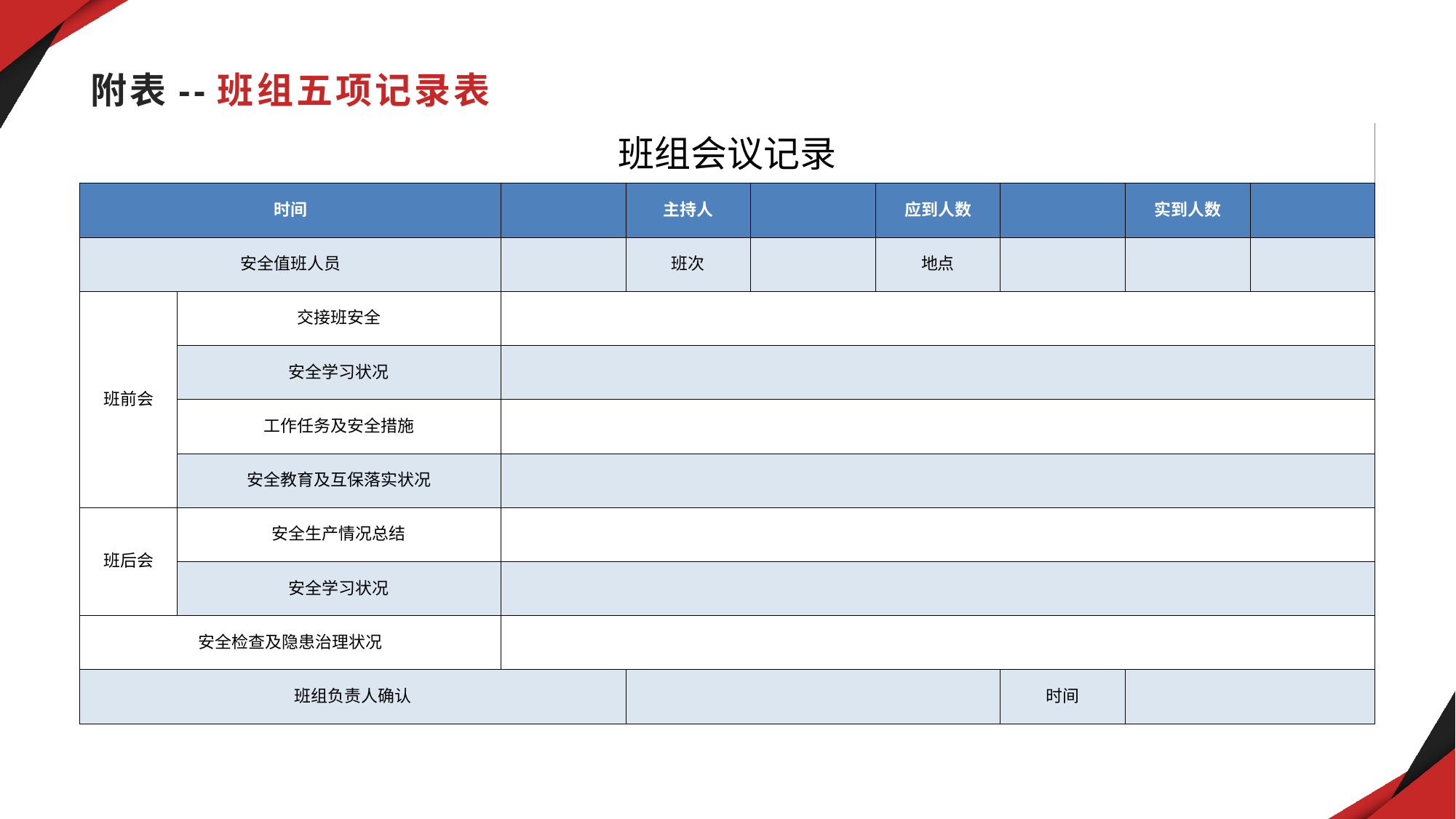

# 附表--班组五项记录表
| 班组会议记录 |  |  |  |  |  |  |  |  |
| --- | --- | --- | --- | --- | --- | --- | --- | --- |
| 时间 |  |  | 主持人 |  | 应到人数 |  | 实到人数 |  |
| 安全值班人员 |  |  | 班次 |  | 地点 |  |  |  |
| 班前会 | 交接班安全 |  |  |  |  |  |  |  |
|  | 安全学习状况 |  |  |  |  |  |  |  |
|  | 工作任务及安全措施 |  |  |  |  |  |  |  |
|  | 安全教育及互保落实状况 |  |  |  |  |  |  |  |
| 班后会 | 安全生产情况总结 |  |  |  |  |  |  |  |
|  | 安全学习状况 |  |  |  |  |  |  |  |
| 安全检查及隐患治理状况 |  |  |  |  |  |  |  |  |
| 班组负责人确认 |  |  |  |  |  | 时间 |  |  |